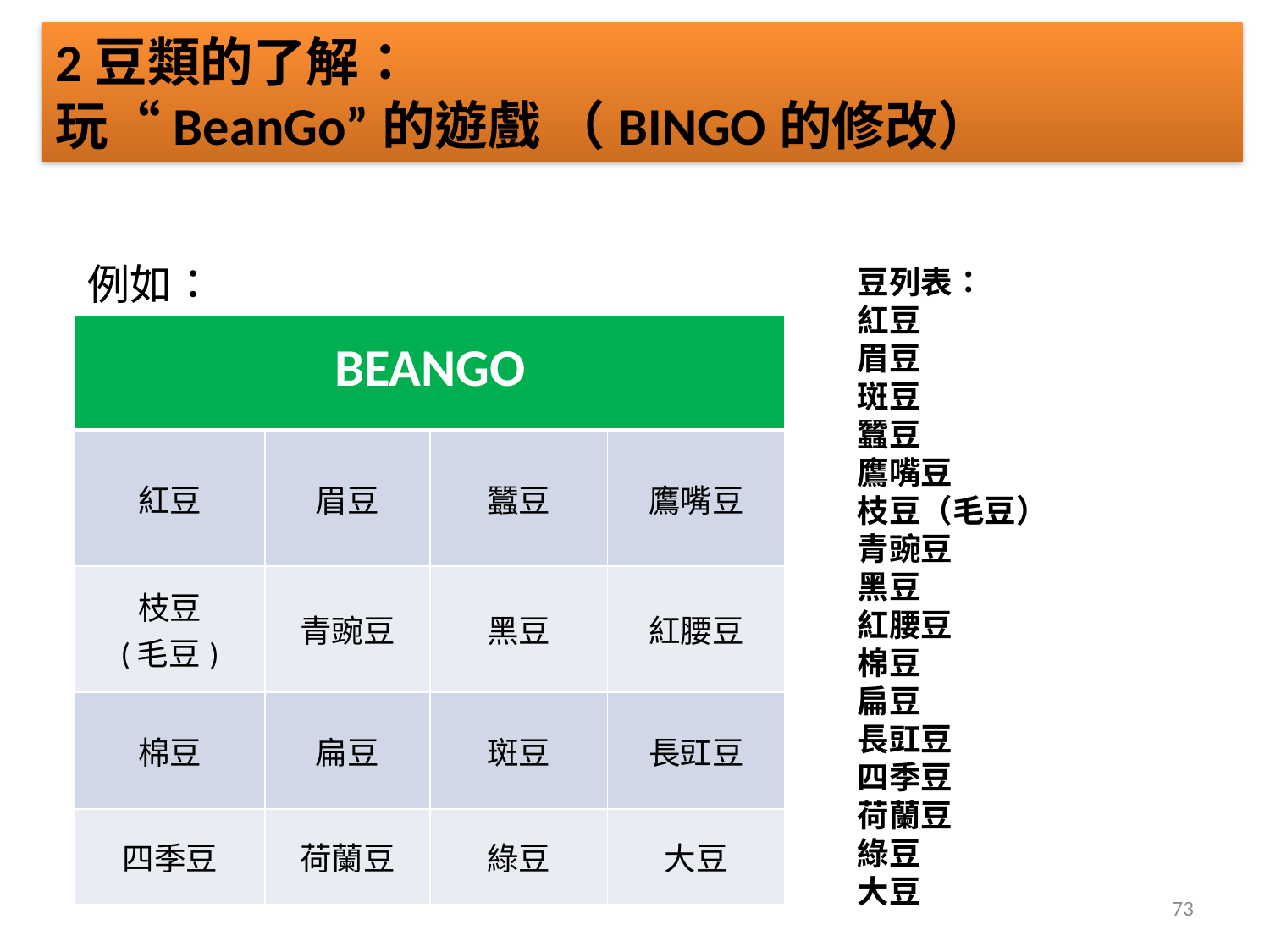

2豆類的了解：
玩“BeanGo”的遊戲 （BINGO的修改）
例如：
豆列表：
紅豆
眉豆
斑豆
蠶豆
鷹嘴豆
枝豆（毛豆）
青豌豆
黑豆
紅腰豆
棉豆
扁豆
長豇豆
四季豆
荷蘭豆
綠豆
大豆
| BEANGO |  |  |  |
| --- | --- | --- | --- |
| 紅豆 | 眉豆 | 蠶豆 | 鷹嘴豆 |
| 枝豆 (毛豆) | 青豌豆 | 黑豆 | 紅腰豆 |
| 棉豆 | 扁豆 | 斑豆 | 長豇豆 |
| 四季豆 | 荷蘭豆 | 綠豆 | 大豆 |
73